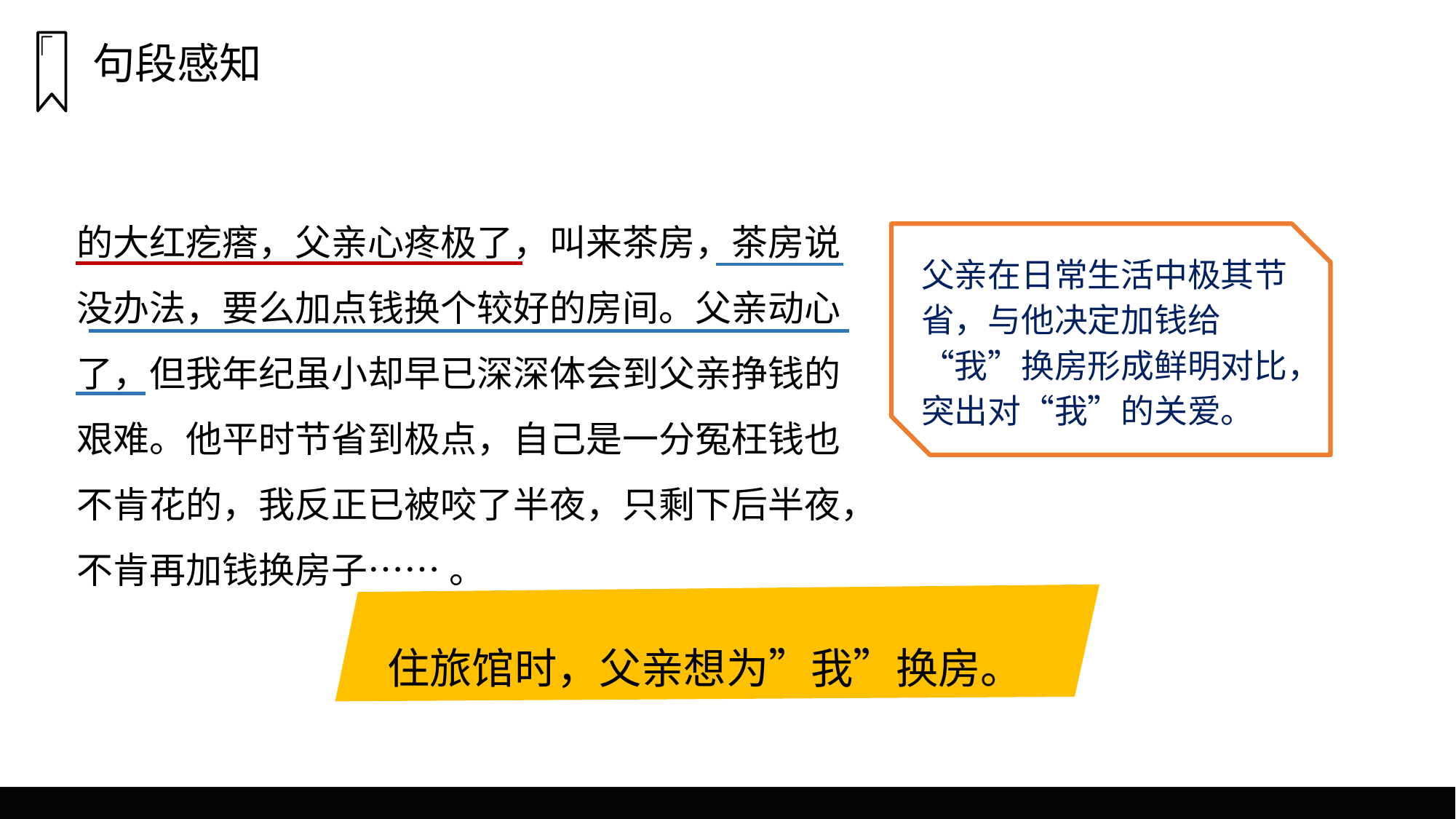

句段感知
的大红疙瘩，父亲心疼极了，叫来茶房，茶房说没办法，要么加点钱换个较好的房间。父亲动心了，但我年纪虽小却早已深深体会到父亲挣钱的艰难。他平时节省到极点，自己是一分冤枉钱也不肯花的，我反正已被咬了半夜，只剩下后半夜，不肯再加钱换房子…… 。
父亲在日常生活中极其节省，与他决定加钱给“我”换房形成鲜明对比，突出对“我”的关爱。

住旅馆时，父亲想为”我”换房。